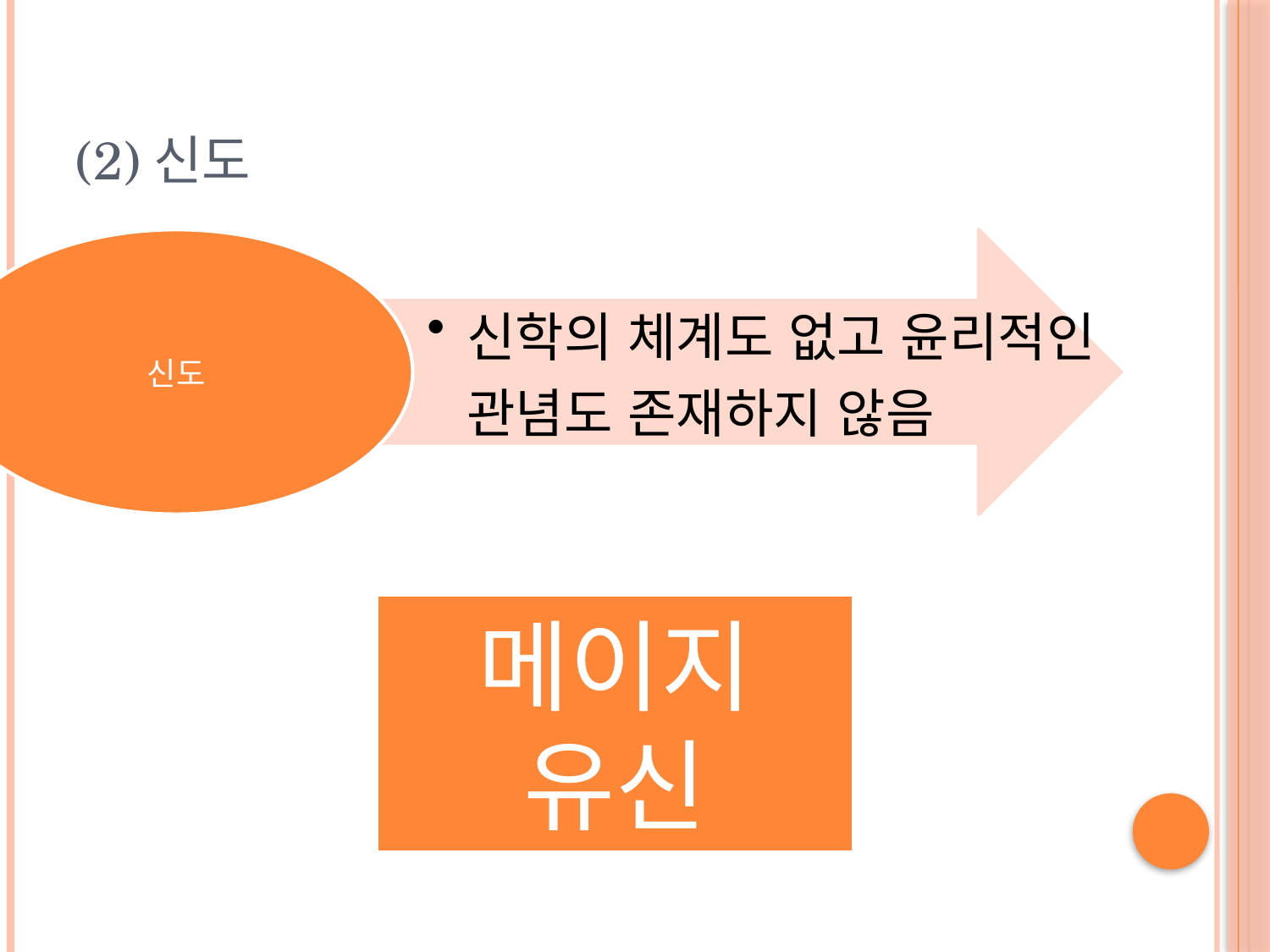

# (2)신도
신도
신학의 체계도 없고 윤리적인 관념도 존재하지 않음
메이지 유신